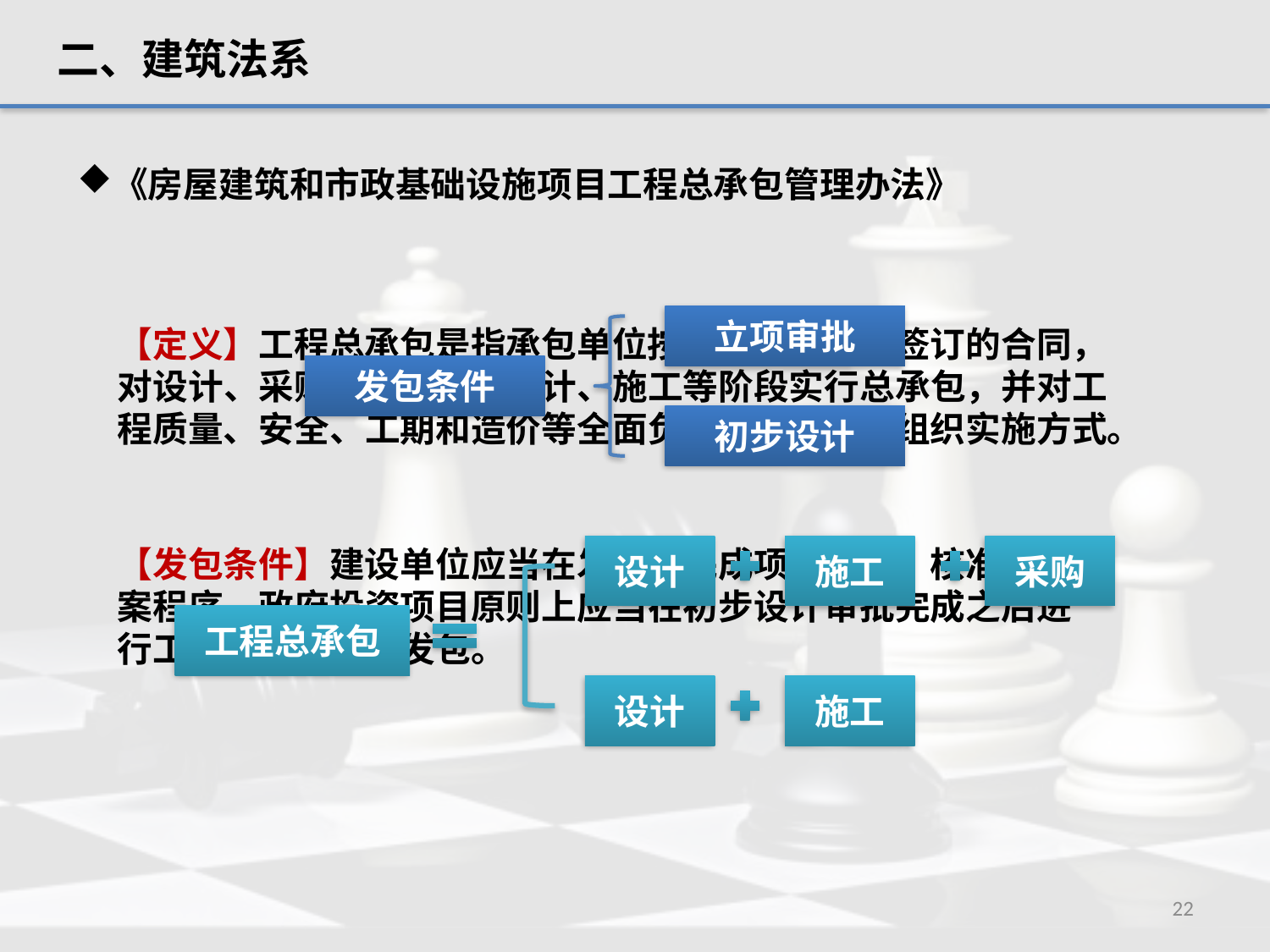

二、建筑法系
《房屋建筑和市政基础设施项目工程总承包管理办法》
立项审批
【定义】工程总承包是指承包单位按照与建设单位签订的合同，对设计、采购、施工或者设计、施工等阶段实行总承包，并对工程质量、安全、工期和造价等全面负责的工程建设组织实施方式。

发包条件
初步设计
【发包条件】建设单位应当在发包前完成项目审批、核准或备案程序。政府投资项目原则上应当在初步设计审批完成之后进行工程总承包项目发包。
设计
施工
采购

工程总承包

设计
施工

22